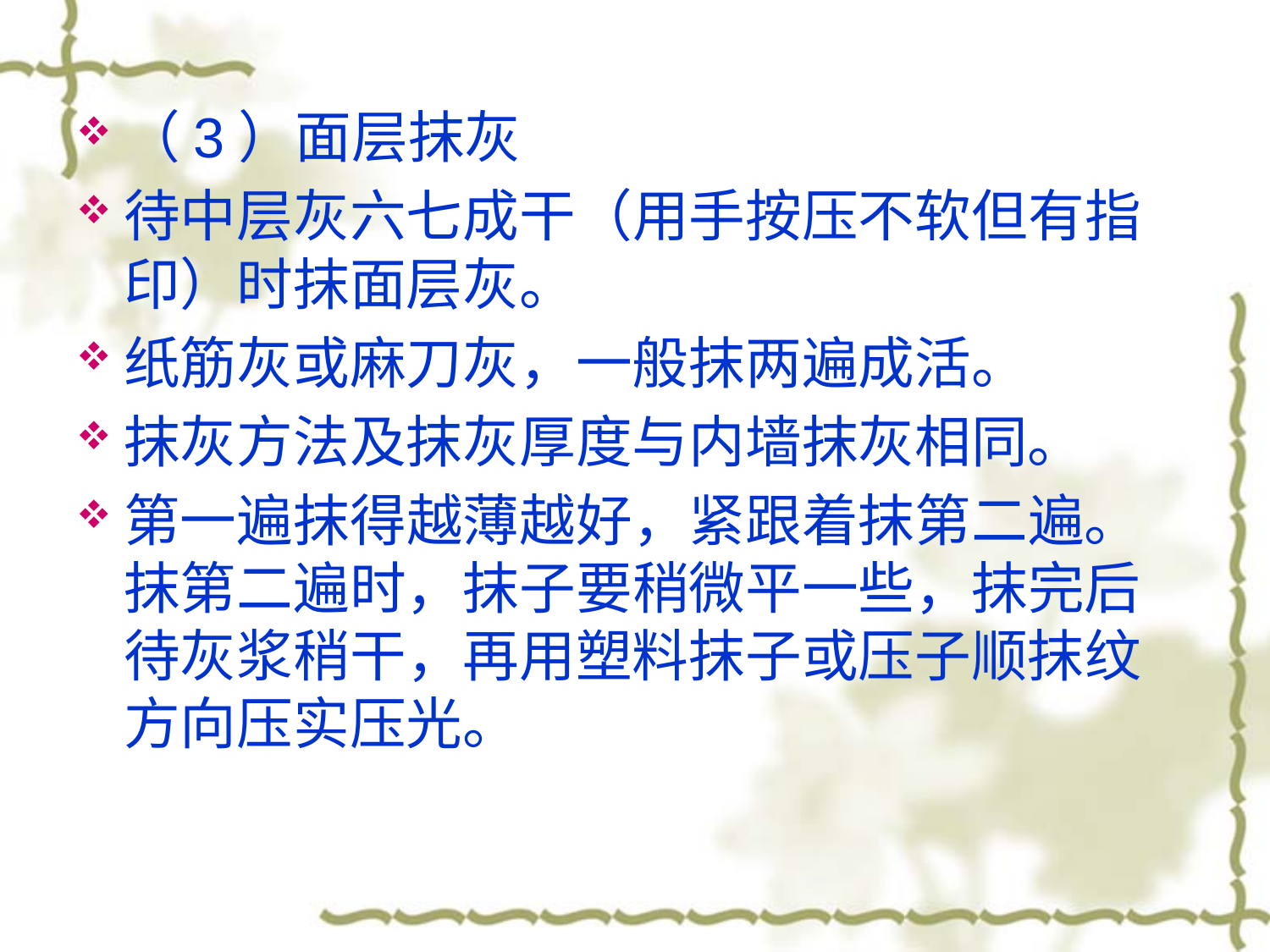

（3）面层抹灰
待中层灰六七成干（用手按压不软但有指印）时抹面层灰。
纸筋灰或麻刀灰，一般抹两遍成活。
抹灰方法及抹灰厚度与内墙抹灰相同。
第一遍抹得越薄越好，紧跟着抹第二遍。抹第二遍时，抹子要稍微平一些，抹完后待灰浆稍干，再用塑料抹子或压子顺抹纹方向压实压光。